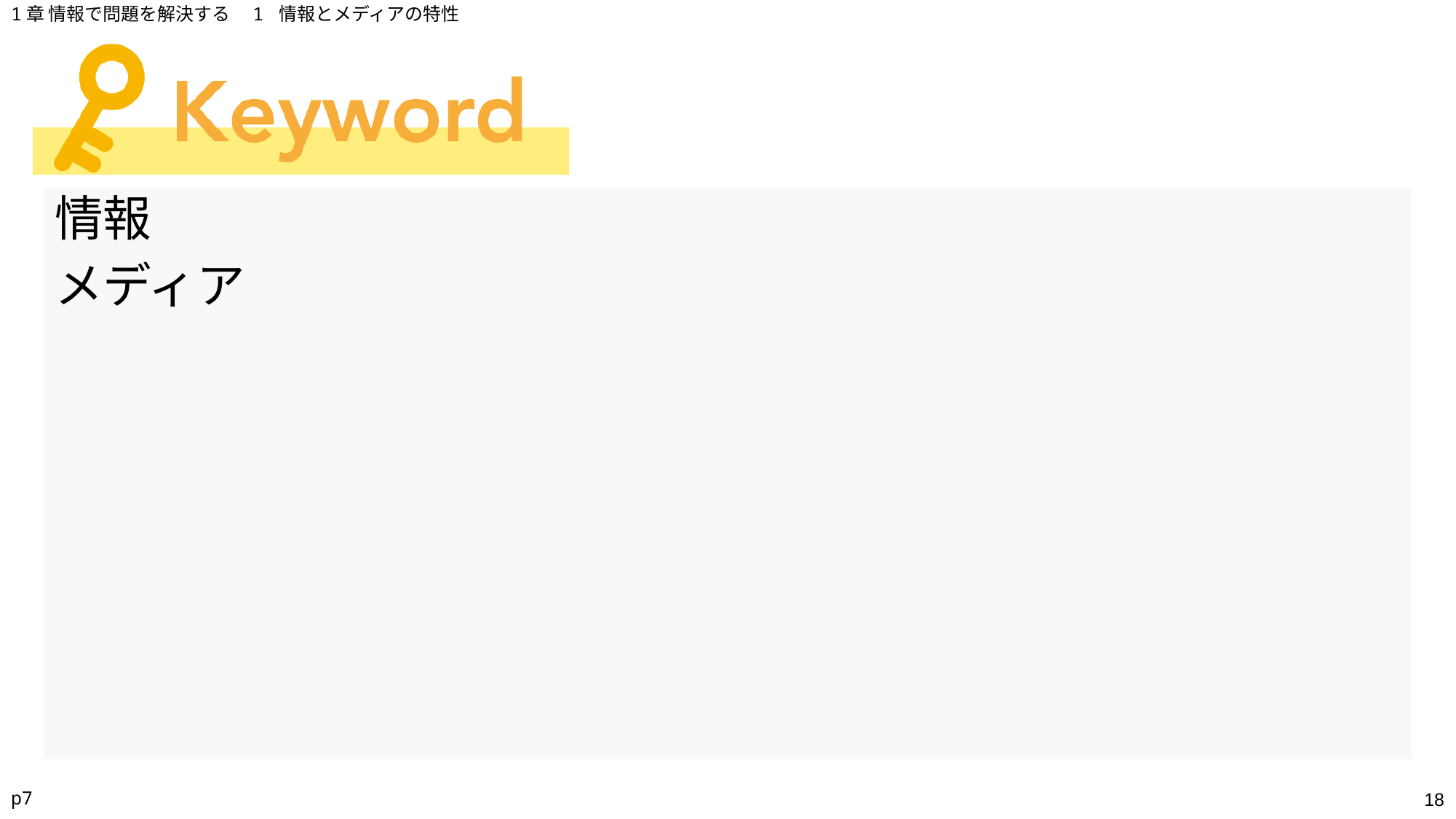

1章 情報で問題を解決する　1 情報とメディアの特性

情報
メディア

p7
18